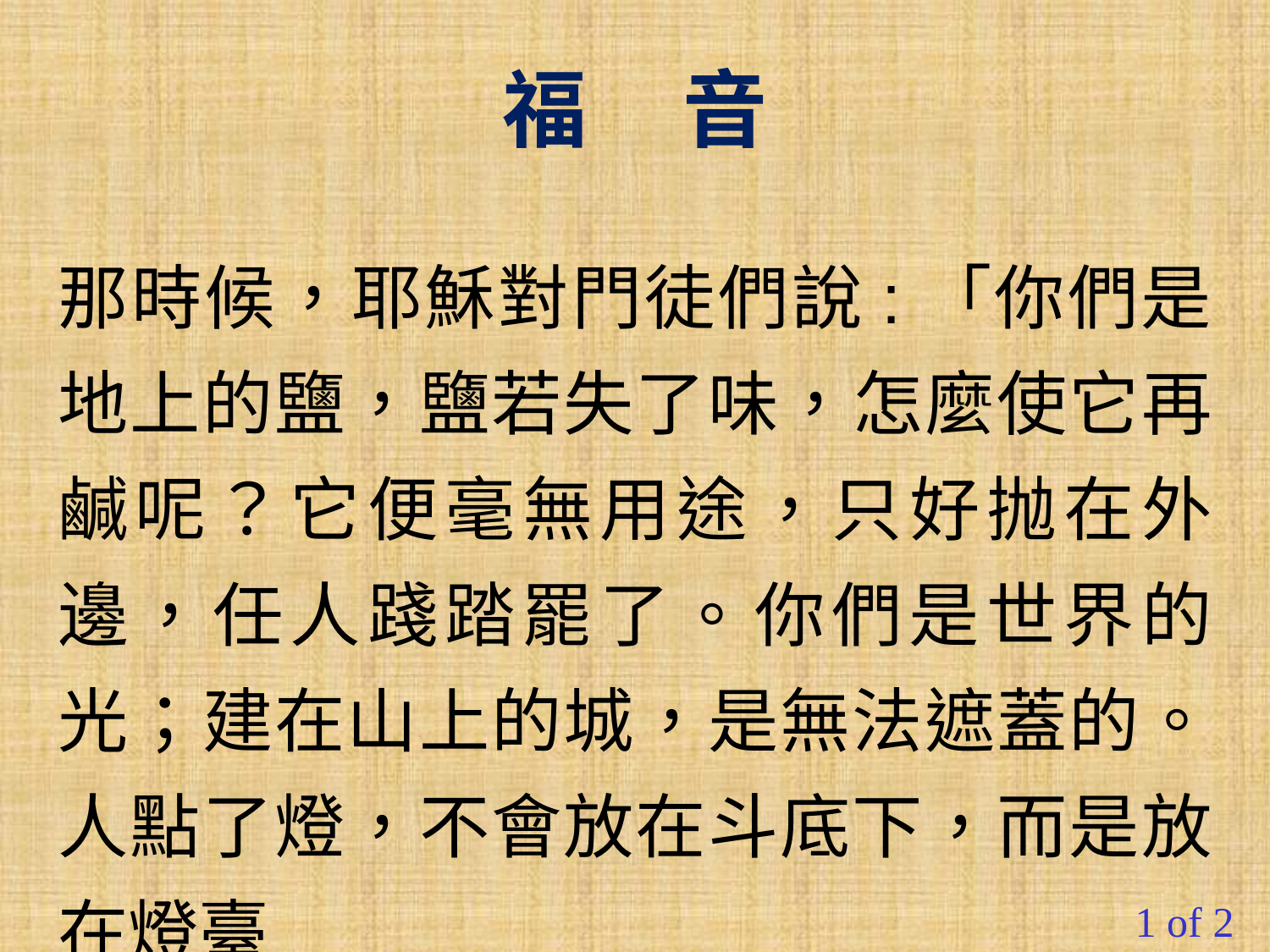

福     音

那時候，耶穌對門徒們說:「你們是地上的鹽，鹽若失了味，怎麼使它再鹹呢？它便毫無用途，只好抛在外邊，任人踐踏罷了。你們是世界的光；建在山上的城，是無法遮蓋的。人點了燈，不會放在斗底下，而是放在燈臺
1 of 2